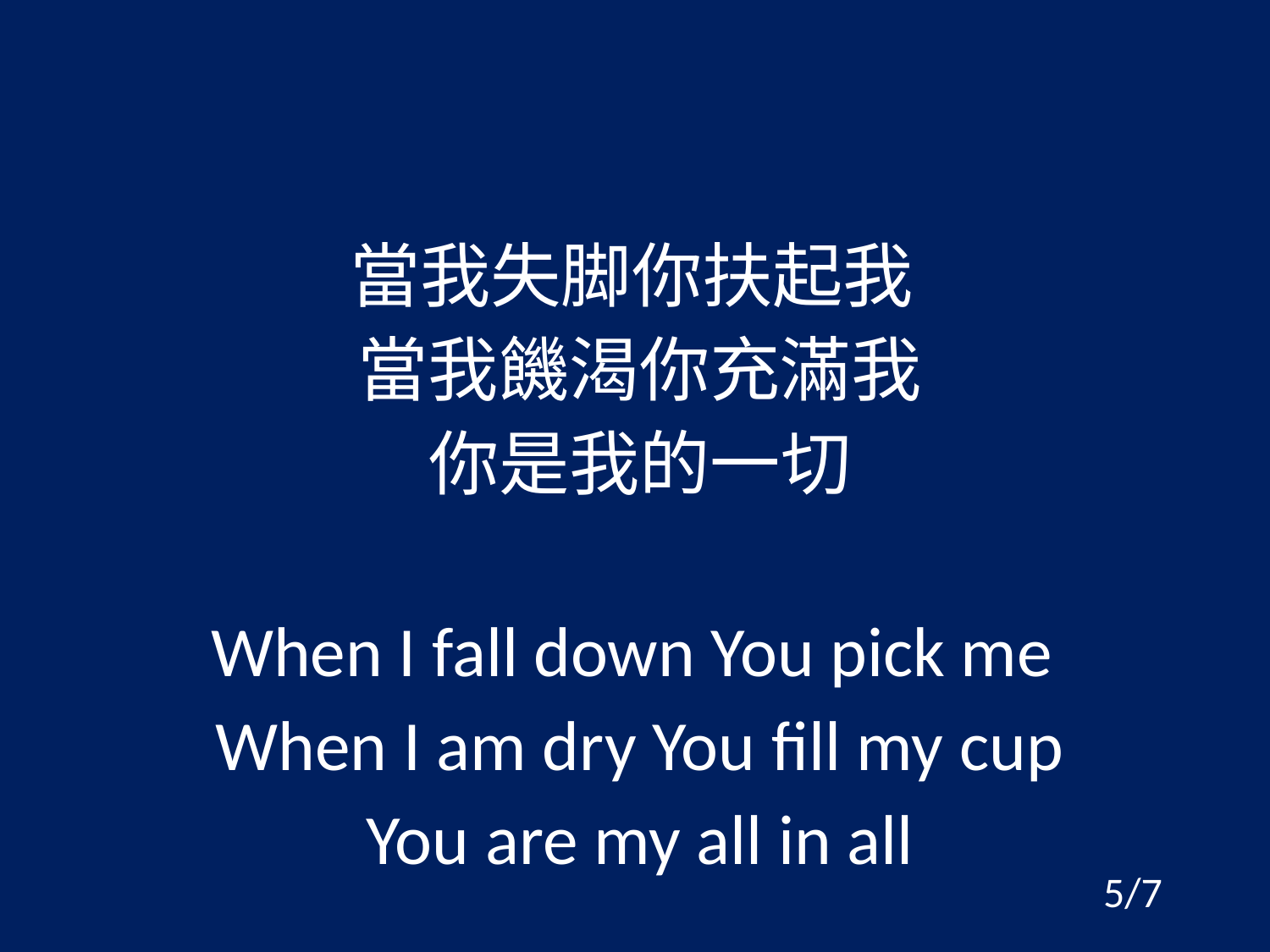

#
當我失脚你扶起我
當我饑渴你充滿我
你是我的一切

When I fall down You pick me
When I am dry You fill my cup
You are my all in all
5/7